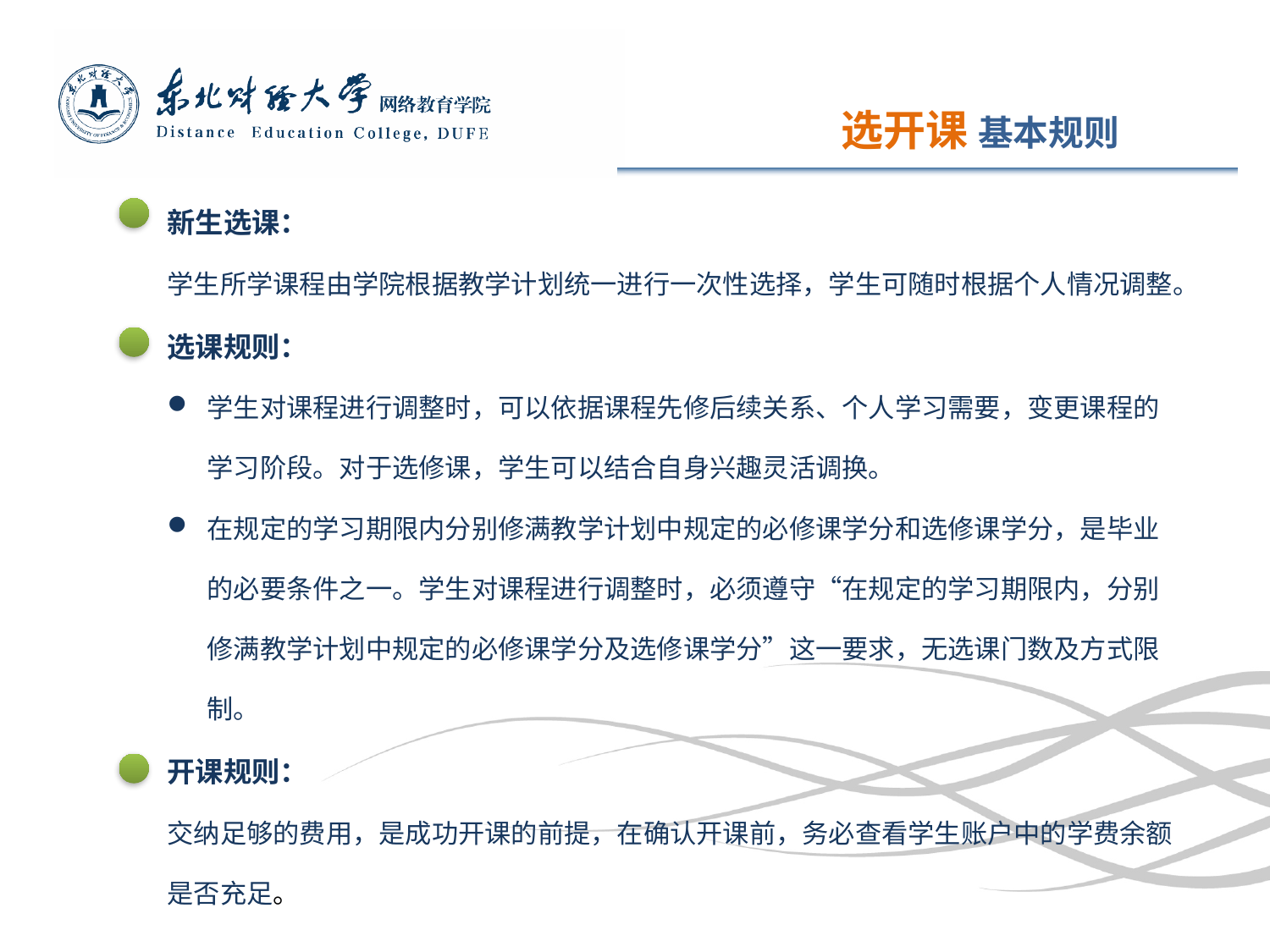

# 选开课 基本规则

新生选课：
学生所学课程由学院根据教学计划统一进行一次性选择，学生可随时根据个人情况调整。
选课规则：
学生对课程进行调整时，可以依据课程先修后续关系、个人学习需要，变更课程的学习阶段。对于选修课，学生可以结合自身兴趣灵活调换。
在规定的学习期限内分别修满教学计划中规定的必修课学分和选修课学分，是毕业的必要条件之一。学生对课程进行调整时，必须遵守“在规定的学习期限内，分别修满教学计划中规定的必修课学分及选修课学分”这一要求，无选课门数及方式限制。
开课规则：
交纳足够的费用，是成功开课的前提，在确认开课前，务必查看学生账户中的学费余额是否充足。